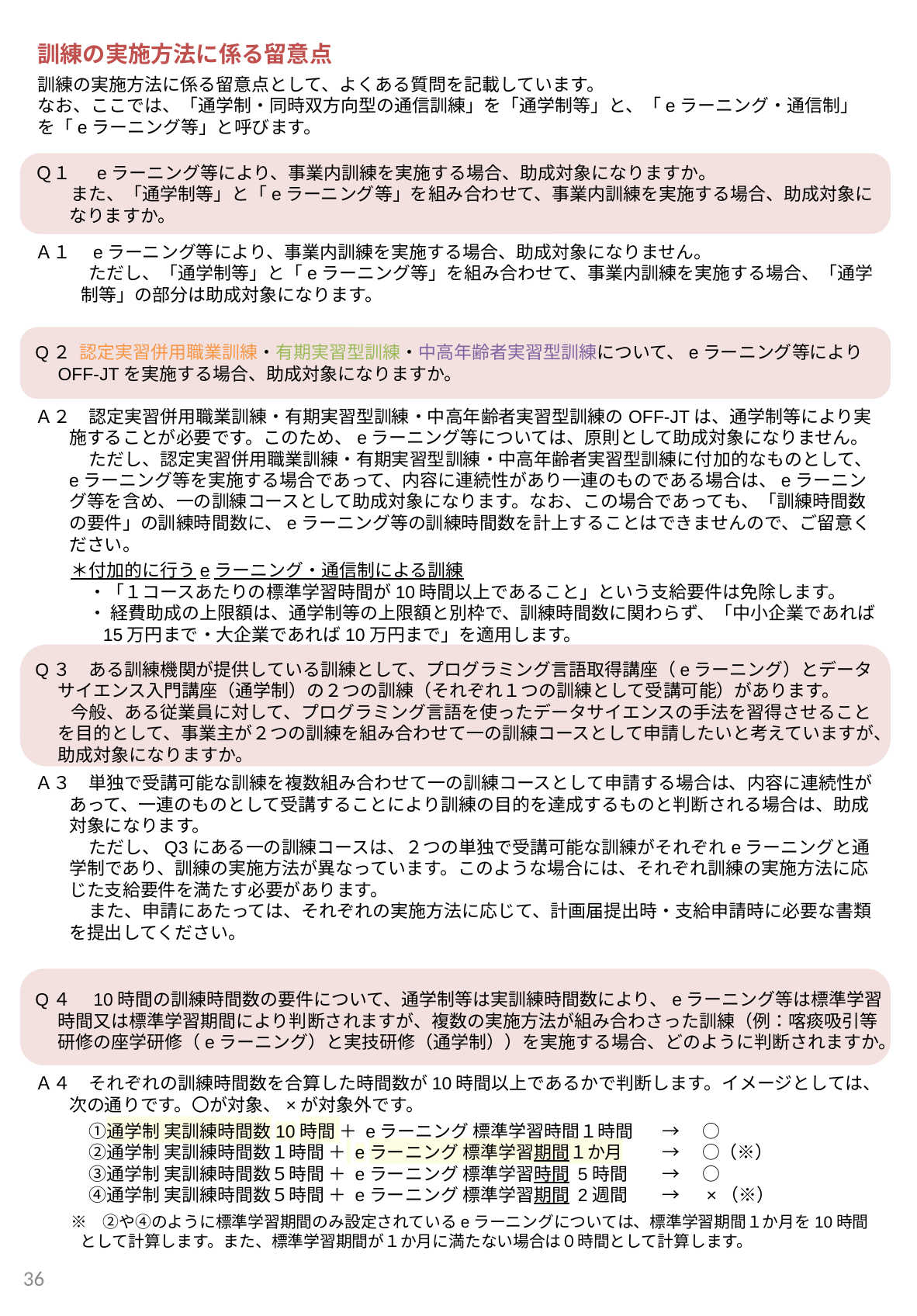

訓練の実施方法に係る留意点
訓練の実施方法に係る留意点として、よくある質問を記載しています。
なお、ここでは、「通学制・同時双方向型の通信訓練」を「通学制等」と、「eラーニング・通信制」を「eラーニング等」と呼びます。

Ｑ１ 　eラーニング等により、事業内訓練を実施する場合、助成対象になりますか。
　　また、「通学制等」と「eラーニング等」を組み合わせて、事業内訓練を実施する場合、助成対象になりますか。
Ａ１　eラーニング等により、事業内訓練を実施する場合、助成対象になりません。
　　　ただし、「通学制等」と「eラーニング等」を組み合わせて、事業内訓練を実施する場合、「通学制等」の部分は助成対象になります。

Q２  認定実習併用職業訓練・有期実習型訓練・中高年齢者実習型訓練について、eラーニング等によりOFF-JTを実施する場合、助成対象になりますか。
Ａ２　認定実習併用職業訓練・有期実習型訓練・中高年齢者実習型訓練のOFF-JTは、通学制等により実施することが必要です。このため、eラーニング等については、原則として助成対象になりません。
　　　ただし、認定実習併用職業訓練・有期実習型訓練・中高年齢者実習型訓練に付加的なものとして、eラーニング等を実施する場合であって、内容に連続性があり一連のものである場合は、eラーニング等を含め、一の訓練コースとして助成対象になります。なお、この場合であっても、「訓練時間数の要件」の訓練時間数に、eラーニング等の訓練時間数を計上することはできませんので、ご留意ください。
　　＊付加的に行うeラーニング・通信制による訓練
　　　・「１コースあたりの標準学習時間が10時間以上であること」という支給要件は免除します。
　　　・ 経費助成の上限額は、通学制等の上限額と別枠で、訓練時間数に関わらず、「中小企業であれば15万円まで・大企業であれば10万円まで」を適用します。

Q３　ある訓練機関が提供している訓練として、プログラミング言語取得講座（eラーニング）とデータサイエンス入門講座（通学制）の２つの訓練（それぞれ１つの訓練として受講可能）があります。
　　今般、ある従業員に対して、プログラミング言語を使ったデータサイエンスの手法を習得させることを目的として、事業主が２つの訓練を組み合わせて一の訓練コースとして申請したいと考えていますが、助成対象になりますか。
Ａ３　単独で受講可能な訓練を複数組み合わせて一の訓練コースとして申請する場合は、内容に連続性があって、一連のものとして受講することにより訓練の目的を達成するものと判断される場合は、助成対象になります。
　　　ただし、Q3にある一の訓練コースは、２つの単独で受講可能な訓練がそれぞれeラーニングと通学制であり、訓練の実施方法が異なっています。このような場合には、それぞれ訓練の実施方法に応じた支給要件を満たす必要があります。
　　　また、申請にあたっては、それぞれの実施方法に応じて、計画届提出時・支給申請時に必要な書類を提出してください。

Q４　10時間の訓練時間数の要件について、通学制等は実訓練時間数により、eラーニング等は標準学習時間又は標準学習期間により判断されますが、複数の実施方法が組み合わさった訓練（例：喀痰吸引等研修の座学研修（eラーニング）と実技研修（通学制））を実施する場合、どのように判断されますか。
Ａ４　それぞれの訓練時間数を合算した時間数が10時間以上であるかで判断します。イメージとしては、次の通りです。〇が対象、×が対象外です。
　　　①通学制 実訓練時間数10時間 ＋ eラーニング 標準学習時間１時間	→　 ○
　　　②通学制 実訓練時間数１時間 ＋ eラーニング 標準学習期間１か月	→ 　○（※）
　　　③通学制 実訓練時間数５時間 ＋ eラーニング 標準学習時間 5時間	→ 　○
　　　④通学制 実訓練時間数５時間 ＋ eラーニング 標準学習期間 2週間	→ 　×（※）
　　※　②や④のように標準学習期間のみ設定されているeラーニングについては、標準学習期間１か月を10時間として計算します。また、標準学習期間が１か月に満たない場合は０時間として計算します。
36